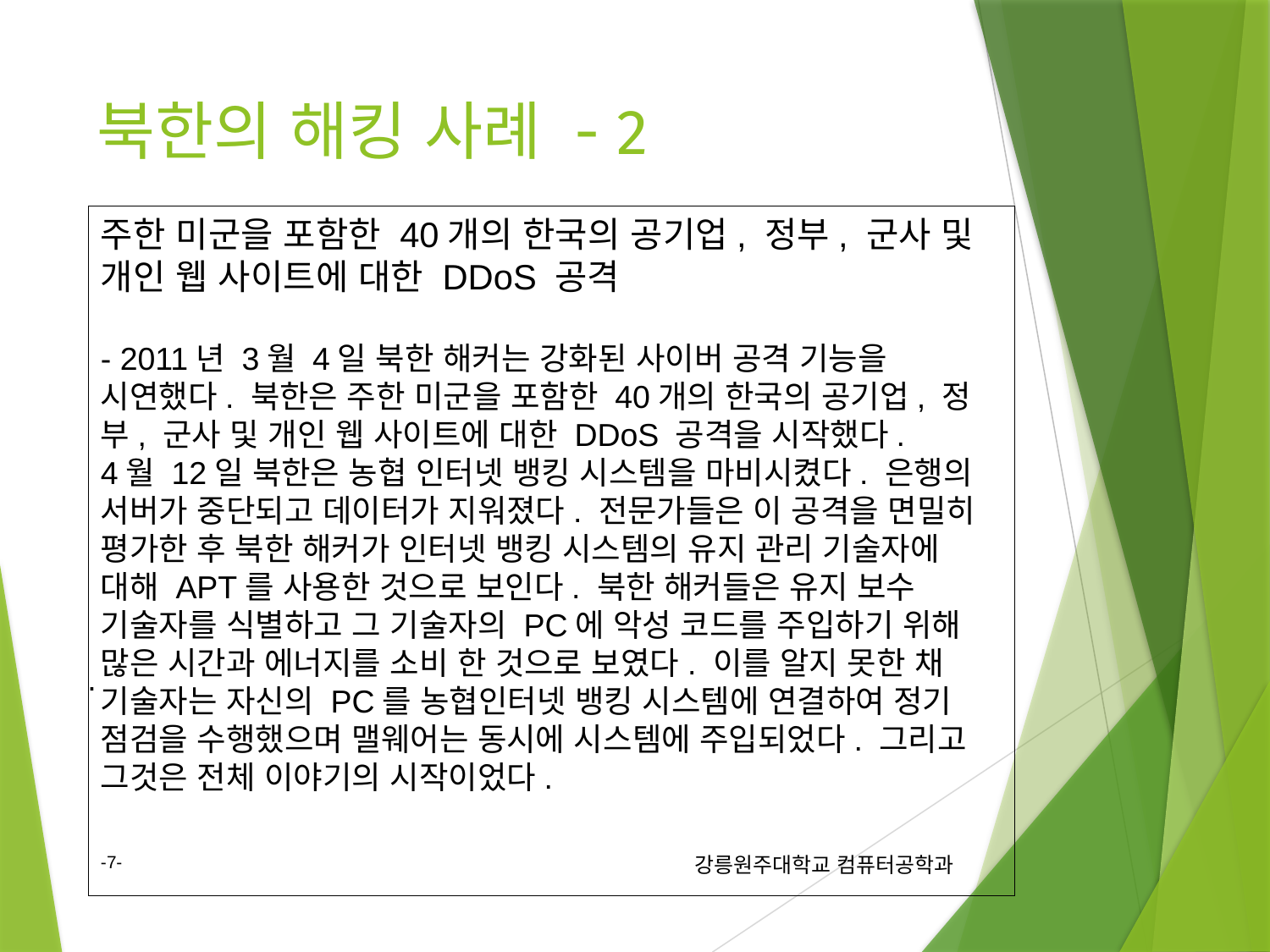

# 북한의 해킹 사례 - 2

주한 미군을 포함한 40개의 한국의 공기업, 정부, 군사 및 개인 웹 사이트에 대한 DDoS 공격

- 2011년 3월 4일 북한 해커는 강화된 사이버 공격 기능을 시연했다. 북한은 주한 미군을 포함한 40개의 한국의 공기업, 정부, 군사 및 개인 웹 사이트에 대한 DDoS 공격을 시작했다.
4월 12일 북한은 농협 인터넷 뱅킹 시스템을 마비시켰다. 은행의 서버가 중단되고 데이터가 지워졌다. 전문가들은 이 공격을 면밀히 평가한 후 북한 해커가 인터넷 뱅킹 시스템의 유지 관리 기술자에 대해 APT를 사용한 것으로 보인다. 북한 해커들은 유지 보수 기술자를 식별하고 그 기술자의 PC에 악성 코드를 주입하기 위해 많은 시간과 에너지를 소비 한 것으로 보였다. 이를 알지 못한 채 기술자는 자신의 PC를 농협인터넷 뱅킹 시스템에 연결하여 정기 점검을 수행했으며 맬웨어는 동시에 시스템에 주입되었다. 그리고 그것은 전체 이야기의 시작이었다.
.
7
강릉원주대학교 컴퓨터공학과